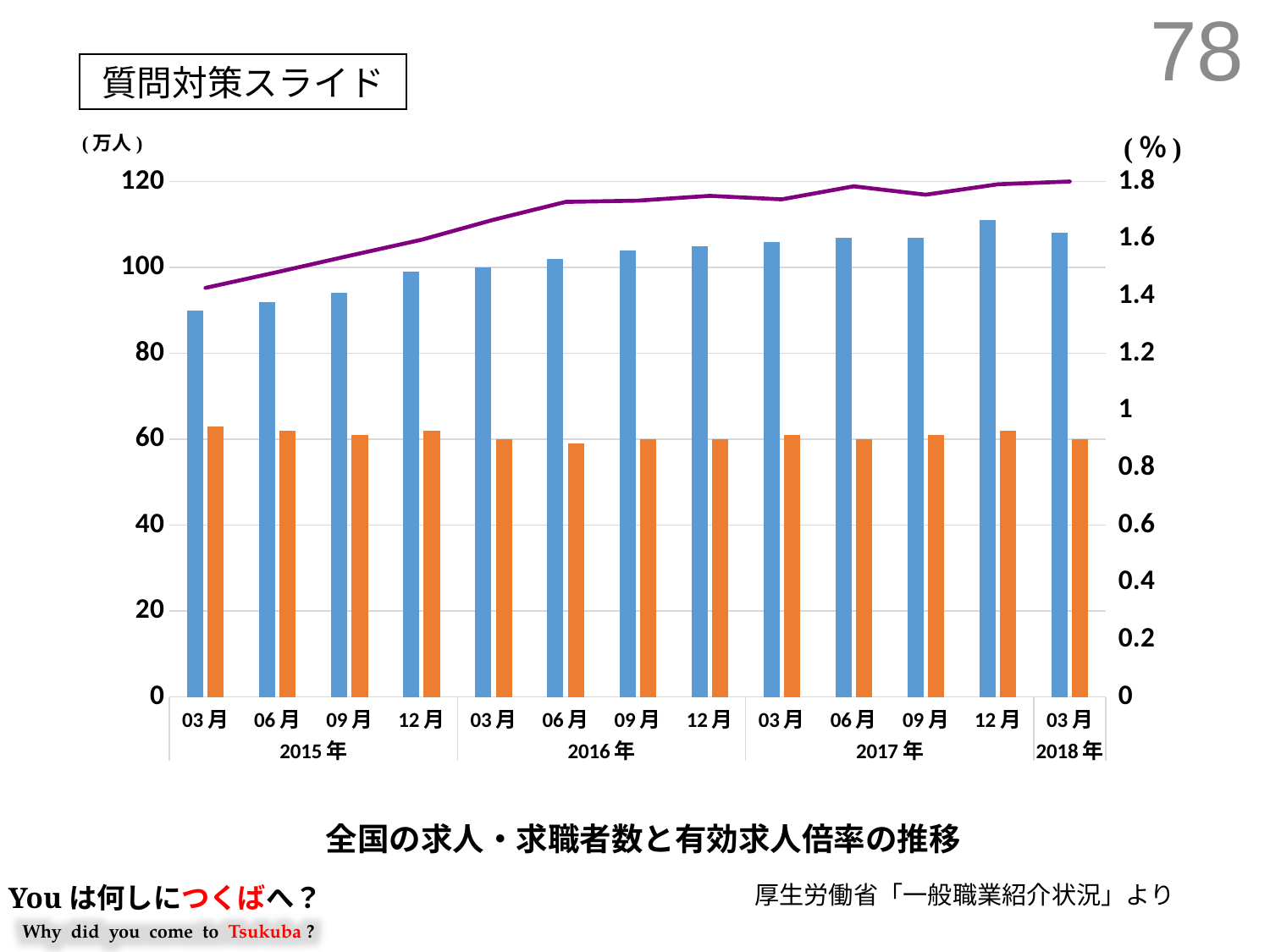

78
質問対策スライド

### Chart

| Category | 有効求人数 | 有効求職者数 | 有効求人倍率 |
|---|---|---|---|
| 03月 | 90.0 | 63.0 | 1.4285714285714286 |
| 06月 | 92.0 | 62.0 | 1.4838709677419355 |
| 09月 | 94.0 | 61.0 | 1.540983606557377 |
| 12月 | 99.0 | 62.0 | 1.596774193548387 |
| 03月 | 100.0 | 60.0 | 1.6666666666666667 |
| 06月 | 102.0 | 59.0 | 1.728813559322034 |
| 09月 | 104.0 | 60.0 | 1.7333333333333334 |
| 12月 | 105.0 | 60.0 | 1.75 |
| 03月 | 106.0 | 61.0 | 1.7377049180327868 |
| 06月 | 107.0 | 60.0 | 1.7833333333333334 |
| 09月 | 107.0 | 61.0 | 1.7540983606557377 |
| 12月 | 111.0 | 62.0 | 1.7903225806451613 |
| 03月 | 108.0 | 60.0 | 1.8 |
全国の求人・求職者数と有効求人倍率の推移
厚生労働省「一般職業紹介状況」より
Youは何しにつくばへ？
Why  did  you  come  to  Tsukuba ?